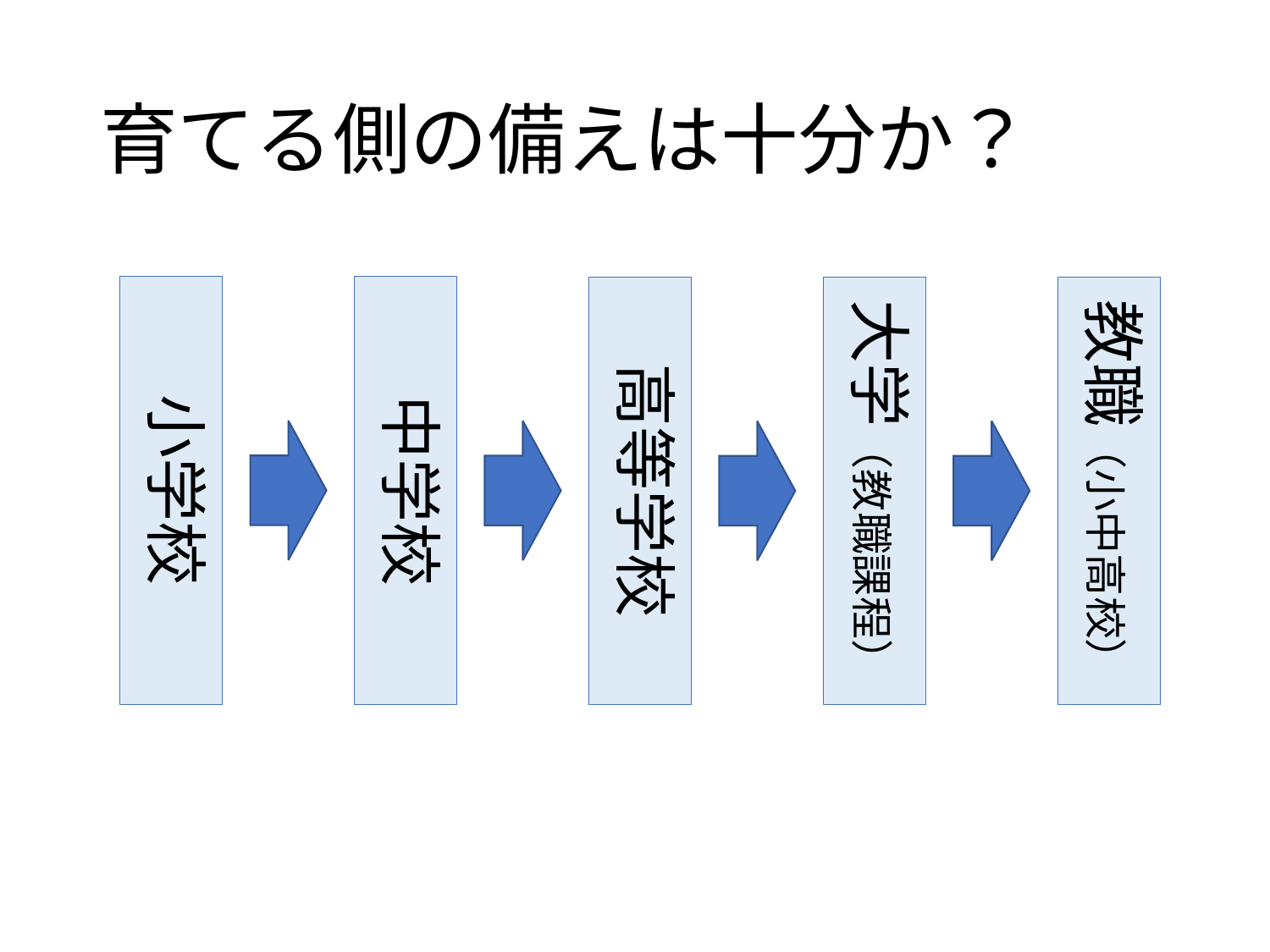

# 育てる側の備えは十分か？
小学校
中学校
高等学校
大学（教職課程）
教職（小中高校）